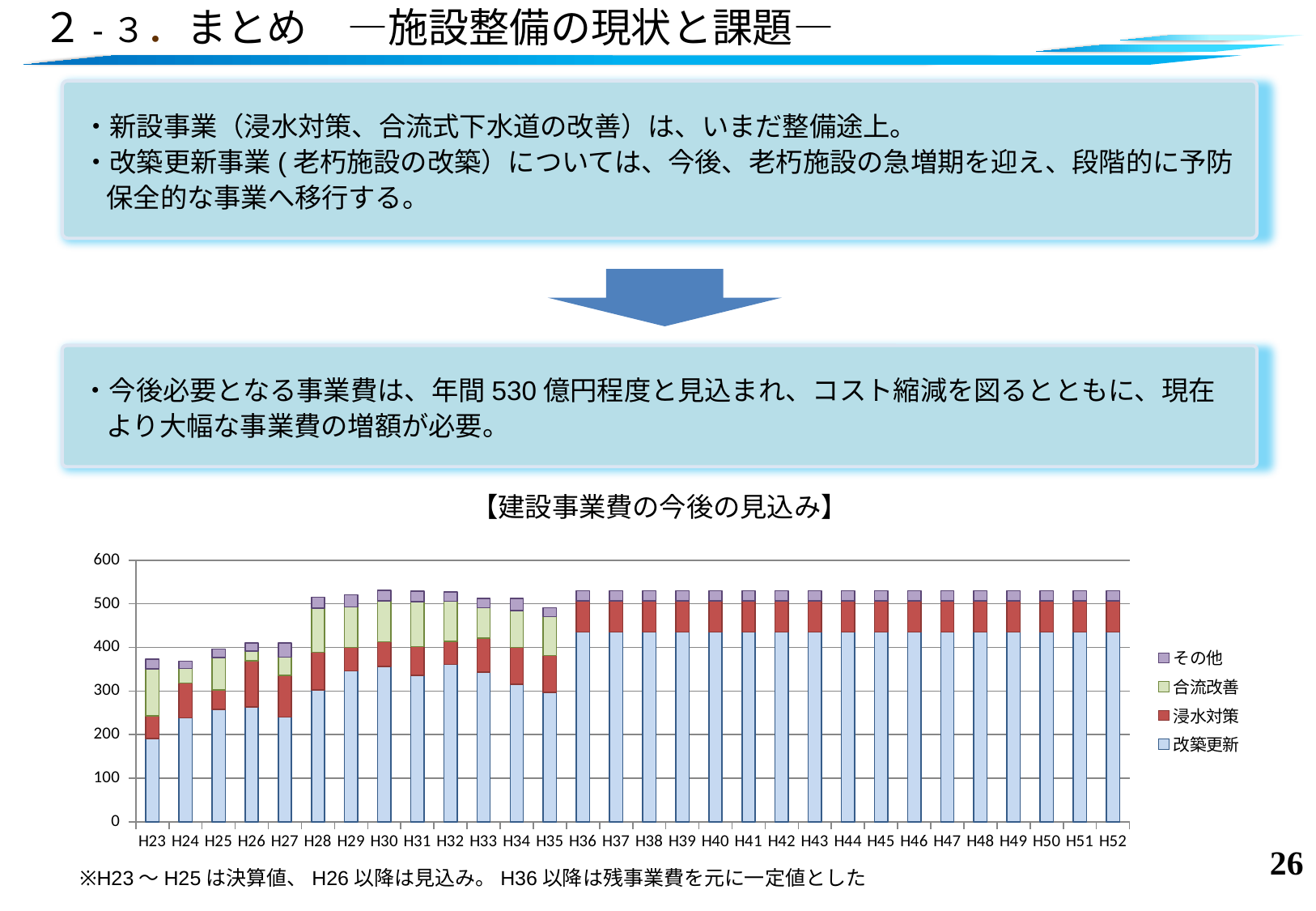

# ２-３．まとめ　―施設整備の現状と課題―
・新設事業（浸水対策、合流式下水道の改善）は、いまだ整備途上。
・改築更新事業(老朽施設の改築）については、今後、老朽施設の急増期を迎え、段階的に予防保全的な事業へ移行する。

・今後必要となる事業費は、年間530億円程度と見込まれ、コスト縮減を図るとともに、現在より大幅な事業費の増額が必要。
【建設事業費の今後の見込み】

### Chart

| Category | 改築更新 | 浸水対策 | 合流改善 | その他 |
|---|---|---|---|---|
| H23 | 191.0 | 52.0 | 108.0 | 22.0 |
| H24 | 238.0 | 80.0 | 34.0 | 16.0 |
| H25 | 258.0 | 45.0 | 74.0 | 19.0 |
| H26 | 263.0 | 106.0 | 23.0 | 18.0 |
| H27 | 240.0 | 96.0 | 42.0 | 32.0 |
| H28 | 303.0 | 86.0 | 101.0 | 25.0 |
| H29 | 346.0 | 54.0 | 93.0 | 28.0 |
| H30 | 356.0 | 57.0 | 94.0 | 24.0 |
| H31 | 336.0 | 66.0 | 103.0 | 24.0 |
| H32 | 361.0 | 53.0 | 92.0 | 21.0 |
| H33 | 343.0 | 78.0 | 70.0 | 21.0 |
| H34 | 315.0 | 85.0 | 84.0 | 28.0 |
| H35 | 297.0 | 84.0 | 90.0 | 20.0 |
| H36 | 435.0 | 72.0 | 0.0 | 23.0 |
| H37 | 435.0 | 72.0 | 0.0 | 23.0 |
| H38 | 435.0 | 72.0 | 0.0 | 23.0 |
| H39 | 435.0 | 72.0 | 0.0 | 23.0 |
| H40 | 435.0 | 72.0 | 0.0 | 23.0 |
| H41 | 435.0 | 72.0 | 0.0 | 23.0 |
| H42 | 435.0 | 72.0 | 0.0 | 23.0 |
| H43 | 435.0 | 72.0 | 0.0 | 23.0 |
| H44 | 435.0 | 72.0 | 0.0 | 23.0 |
| H45 | 435.0 | 72.0 | 0.0 | 23.0 |
| H46 | 435.0 | 72.0 | 0.0 | 23.0 |
| H47 | 435.0 | 72.0 | 0.0 | 23.0 |
| H48 | 435.0 | 72.0 | 0.0 | 23.0 |
| H49 | 435.0 | 72.0 | 0.0 | 23.0 |
| H50 | 435.0 | 72.0 | 0.0 | 23.0 |
| H51 | 435.0 | 72.0 | 0.0 | 23.0 |
| H52 | 435.0 | 72.0 | 0.0 | 23.0 |
26
※H23～H25は決算値、H26以降は見込み。H36以降は残事業費を元に一定値とした